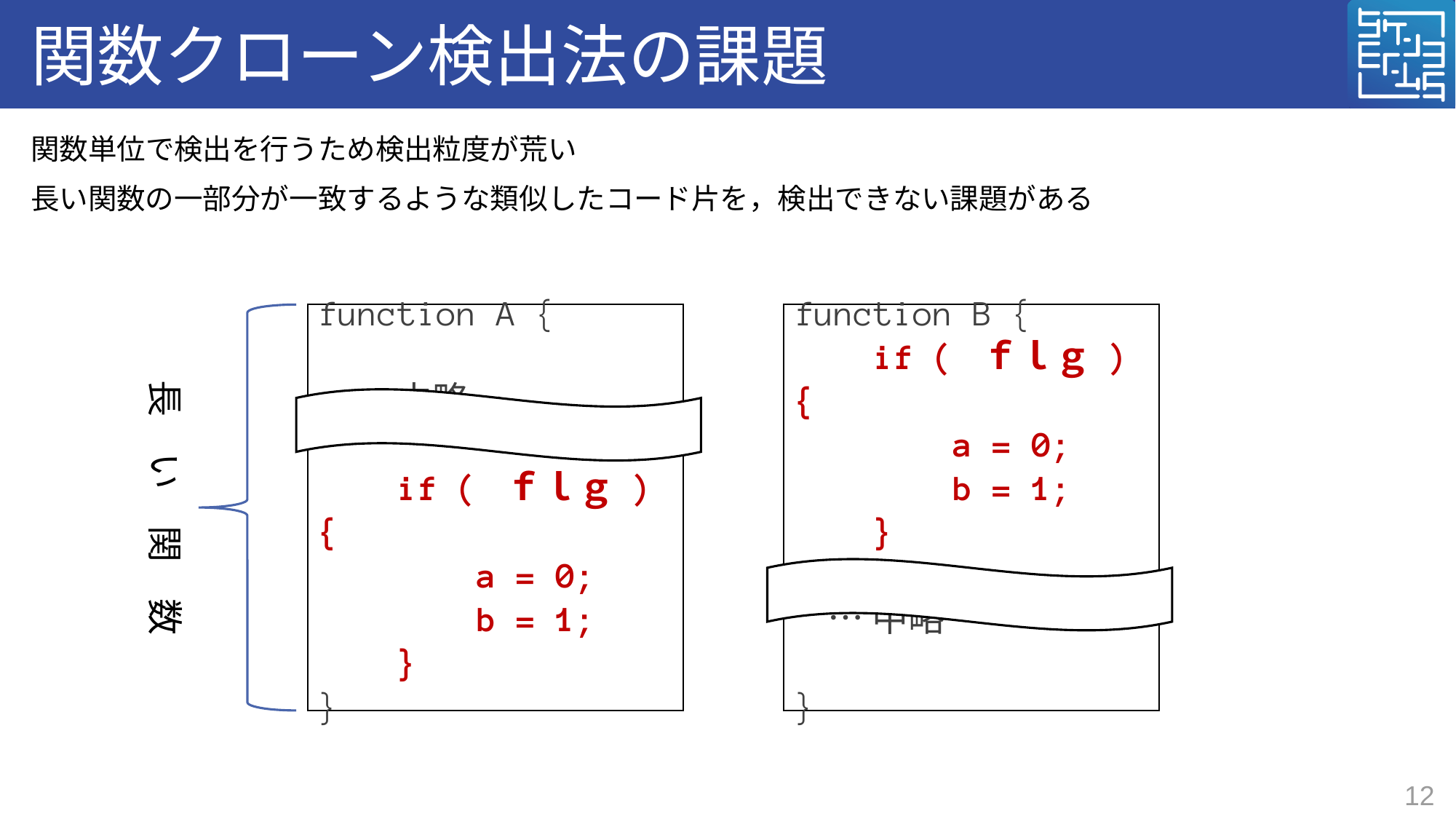

# 関数クローン検出法の課題
関数単位で検出を行うため検出粒度が荒い
長い関数の一部分が一致するような類似したコード片を，検出できない課題がある
長　い　関　数

function A {

    …中略…

    if ( ｆｌｇ ) {
        a = 0;
        b = 1;
    }
}
function B {
    if ( ｆｌｇ ) {
        a = 0;
        b = 1;
    }

    …中略…

}

12